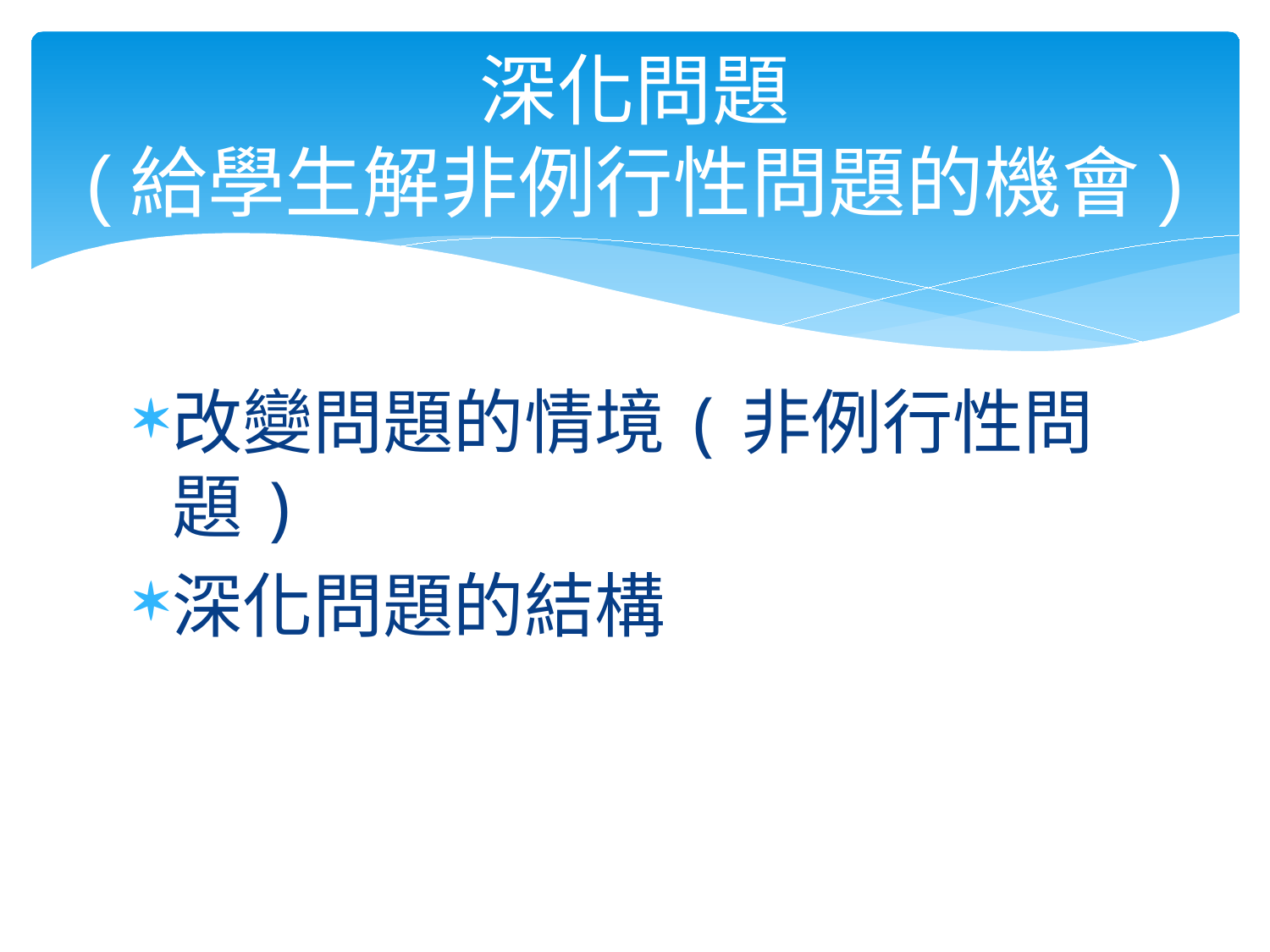

# 深化問題 (給學生解非例行性問題的機會)
改變問題的情境(非例行性問題)
深化問題的結構